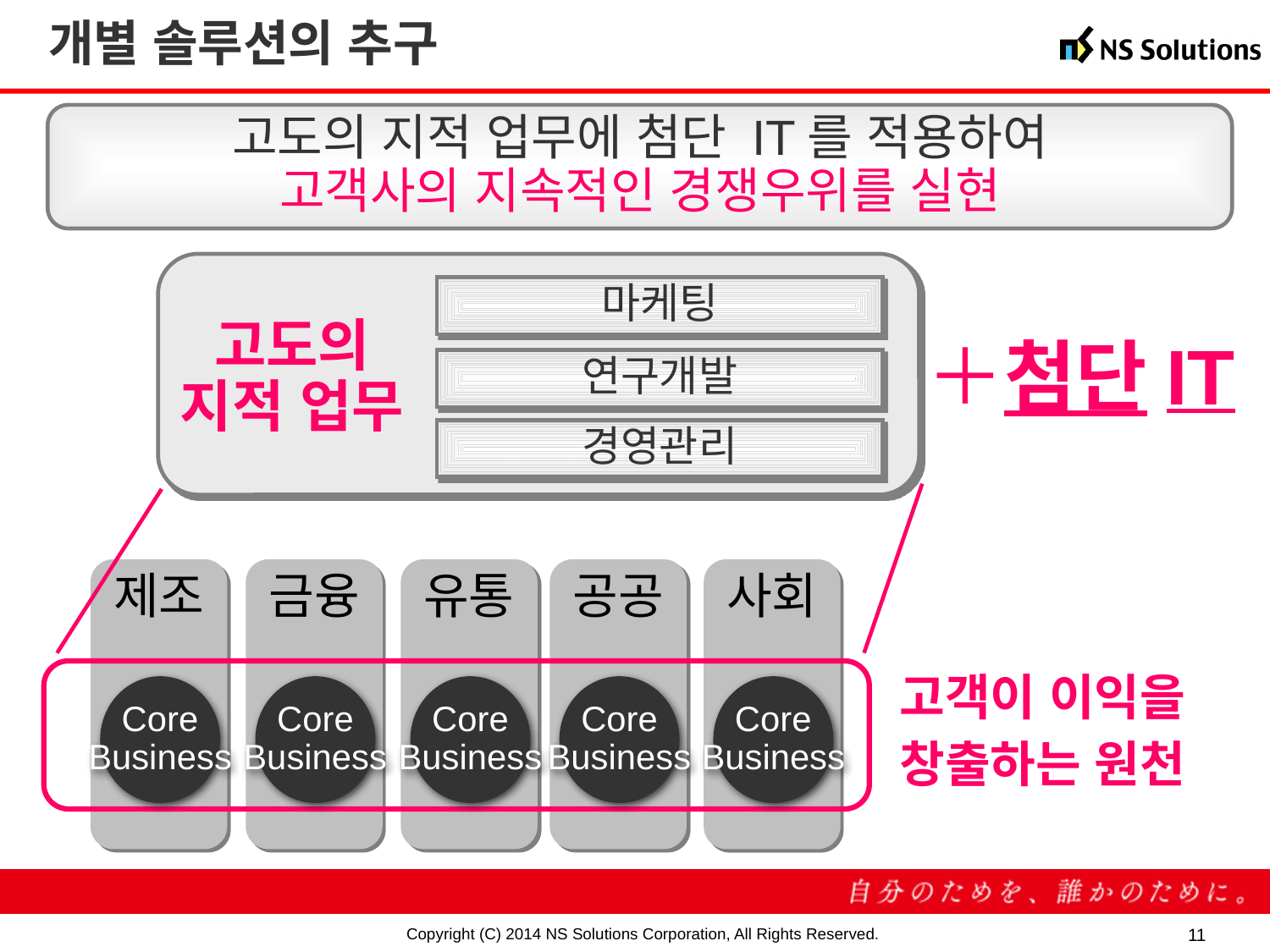

개별 솔루션의 추구

고도의 지적 업무에 첨단 IT를 적용하여
고객사의 지속적인 경쟁우위를 실현

마케팅
고도의
지적 업무
＋첨단IT
연구개발
경영관리

제조
금융
유통
공공
사회

고객이 이익을
창출하는 원천
Core
Business
Core
Business
Core
Business
Core
Business
Core
Business